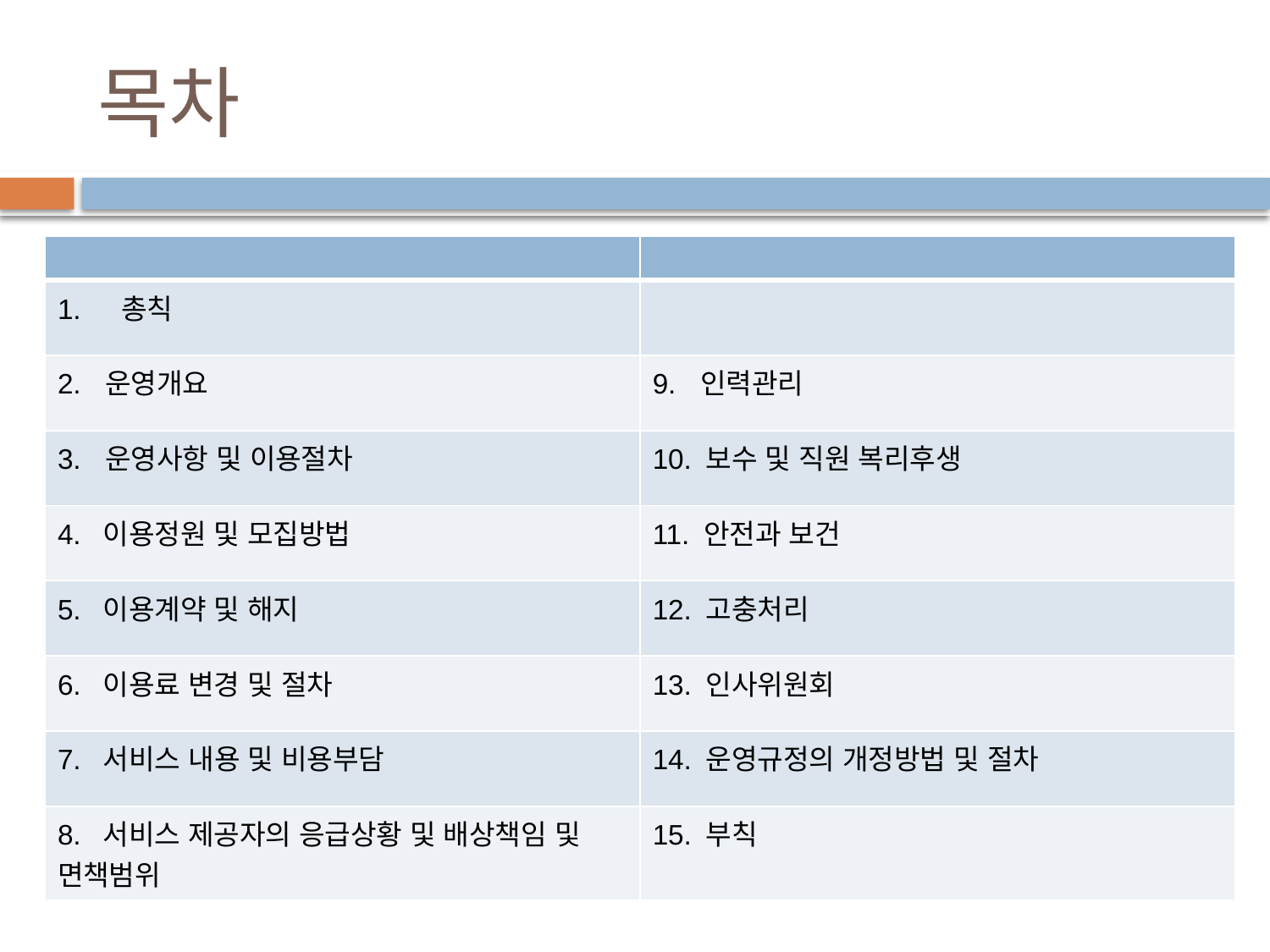

# 목차
|  |  |
| --- | --- |
| 총칙 |  |
| 운영개요 | 인력관리 |
| 운영사항 및 이용절차 | 10. 보수 및 직원 복리후생 |
| 4. 이용정원 및 모집방법 | 11. 안전과 보건 |
| 5. 이용계약 및 해지 | 12. 고충처리 |
| 6. 이용료 변경 및 절차 | 13. 인사위원회 |
| 7. 서비스 내용 및 비용부담 | 14. 운영규정의 개정방법 및 절차 |
| 8. 서비스 제공자의 응급상황 및 배상책임 및 면책범위 | 15. 부칙 |